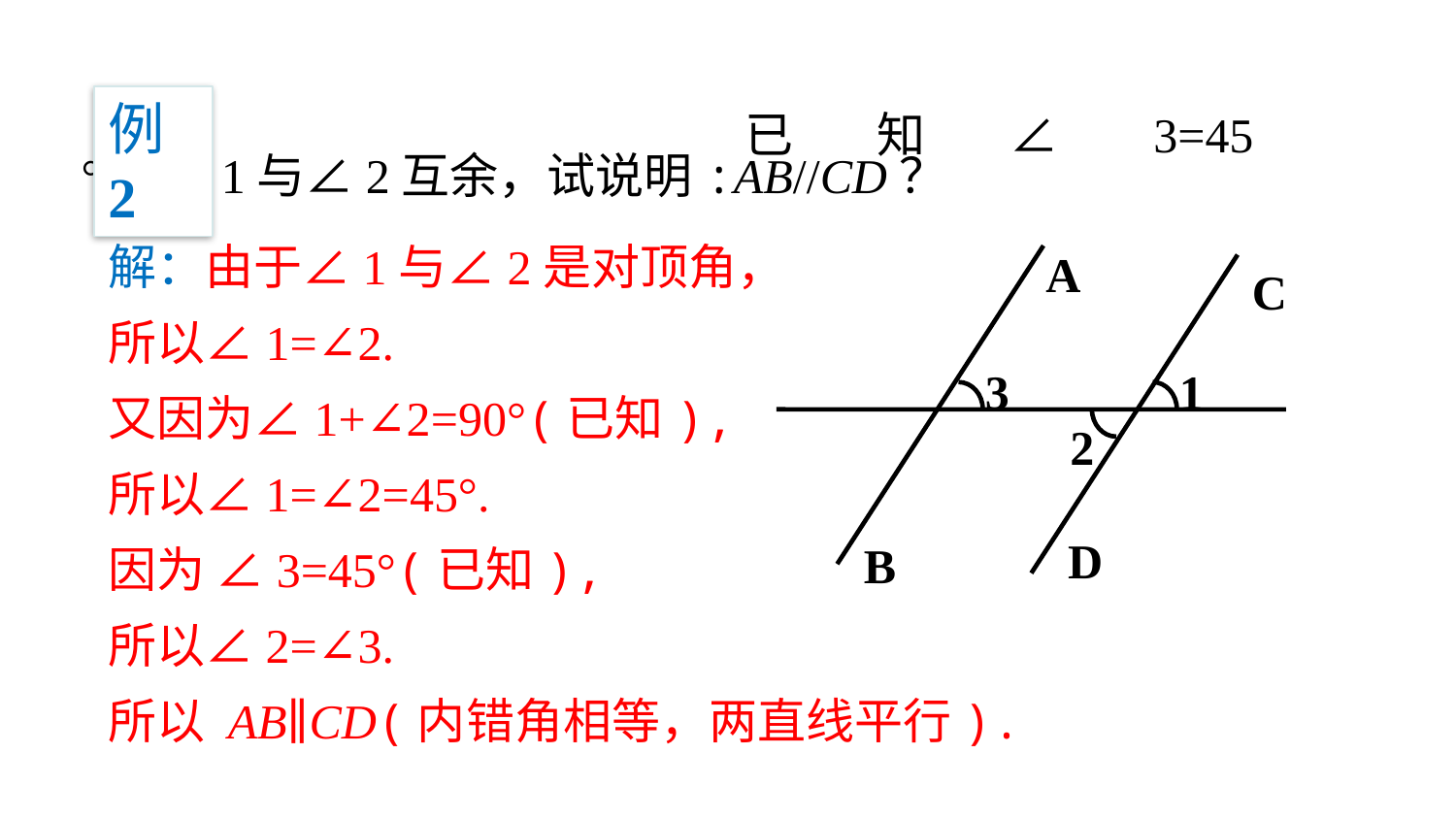

例2
      已知∠3=45 °，∠1与∠2互余，试说明:AB//CD？
解：由于∠1与∠2是对顶角，
所以∠1=∠2.
又因为∠1+∠2=90°(已知),
所以∠1=∠2=45°.
因为 ∠3=45°(已知),
所以∠2=∠3.
所以 AB∥CD(内错角相等，两直线平行).
A

C
3
1

2

D
B